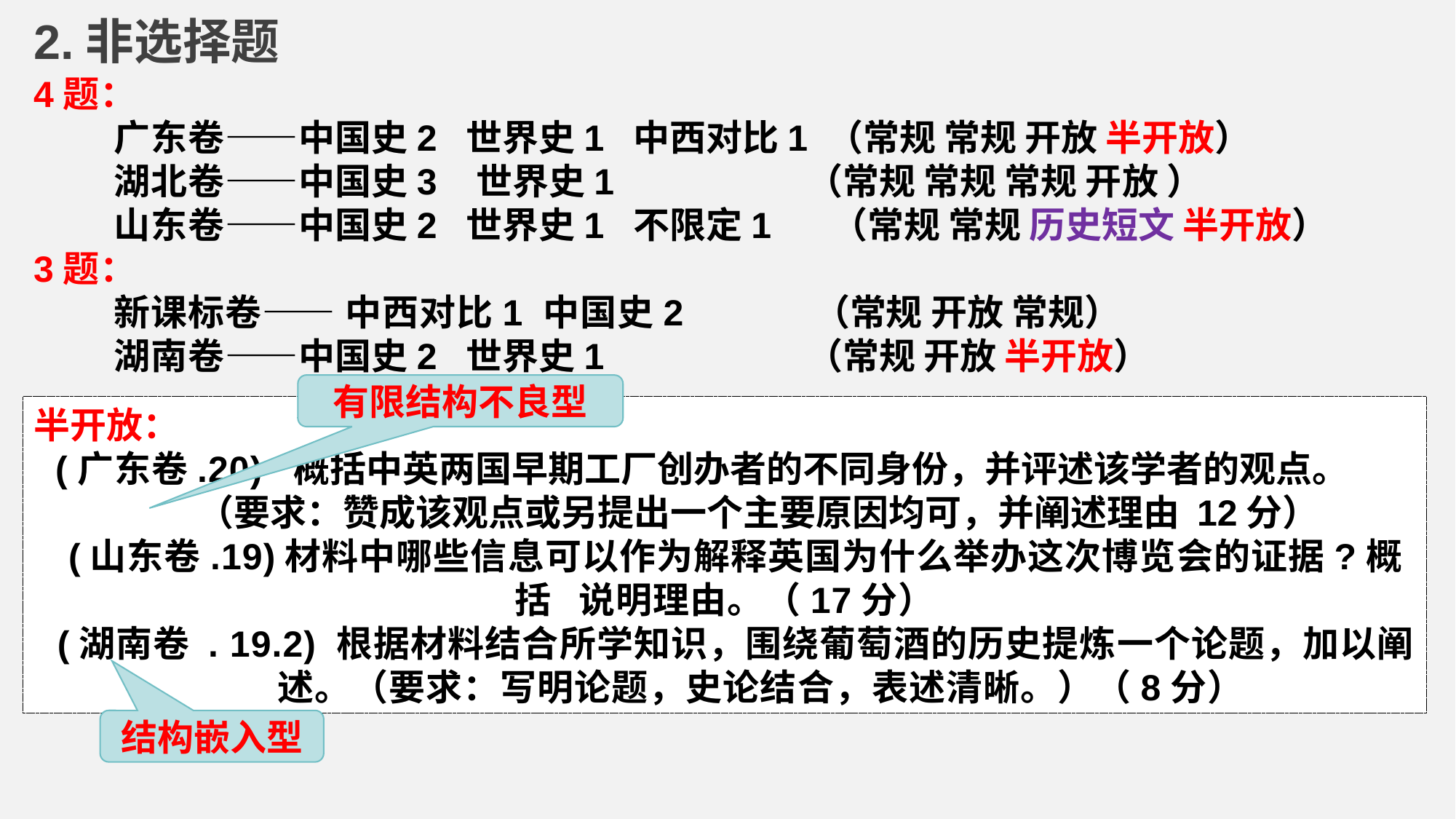

2.非选择题
4题：
        广东卷——中国史2  世界史1  中西对比1 （常规 常规 开放 半开放）
        湖北卷——中国史3   世界史1                  （常规 常规 常规 开放 ）
        山东卷——中国史2  世界史1  不限定1     （常规 常规 历史短文 半开放）
3题：
        新课标卷—— 中西对比1 中国史2           （常规 开放 常规）
        湖南卷——中国史2  世界史1                   （常规 开放 半开放）
有限结构不良型
半开放：
  (广东卷.20)  概括中英两国早期工厂创办者的不同身份，并评述该学者的观点。
                   （要求：赞成该观点或另提出一个主要原因均可，并阐述理由 12分）
  (山东卷.19)材料中哪些信息可以作为解释英国为什么举办这次博览会的证据?概括   说明理由。（17分）
  (湖南卷 . 19.2) 根据材料结合所学知识，围绕葡萄酒的历史提炼一个论题，加以阐         述。（要求：写明论题，史论结合，表述清晰。）（8分）
结构嵌入型